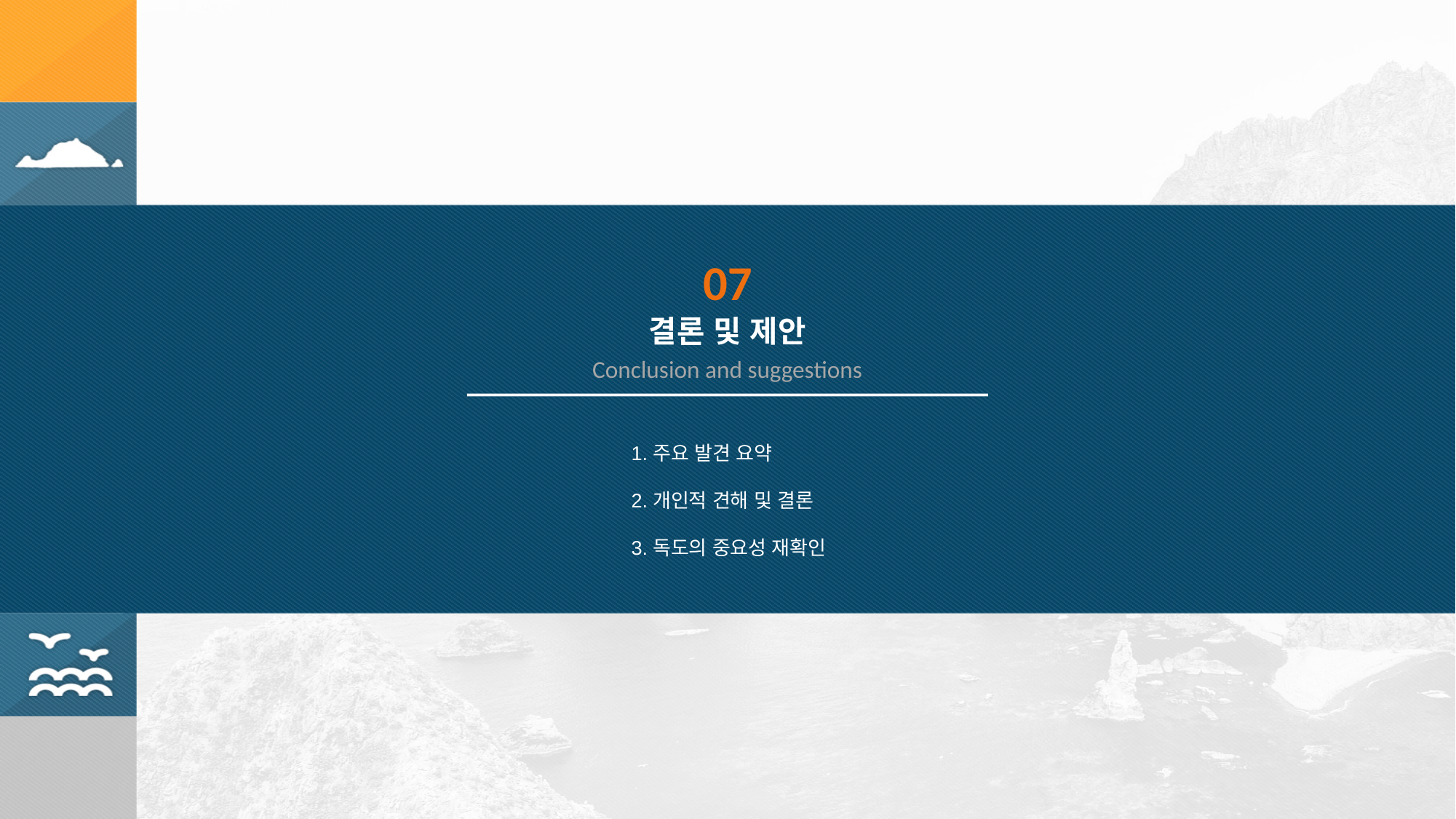

07
결론 및 제안

Conclusion and suggestions

주요 발견 요약
개인적 견해 및 결론
독도의 중요성 재확인